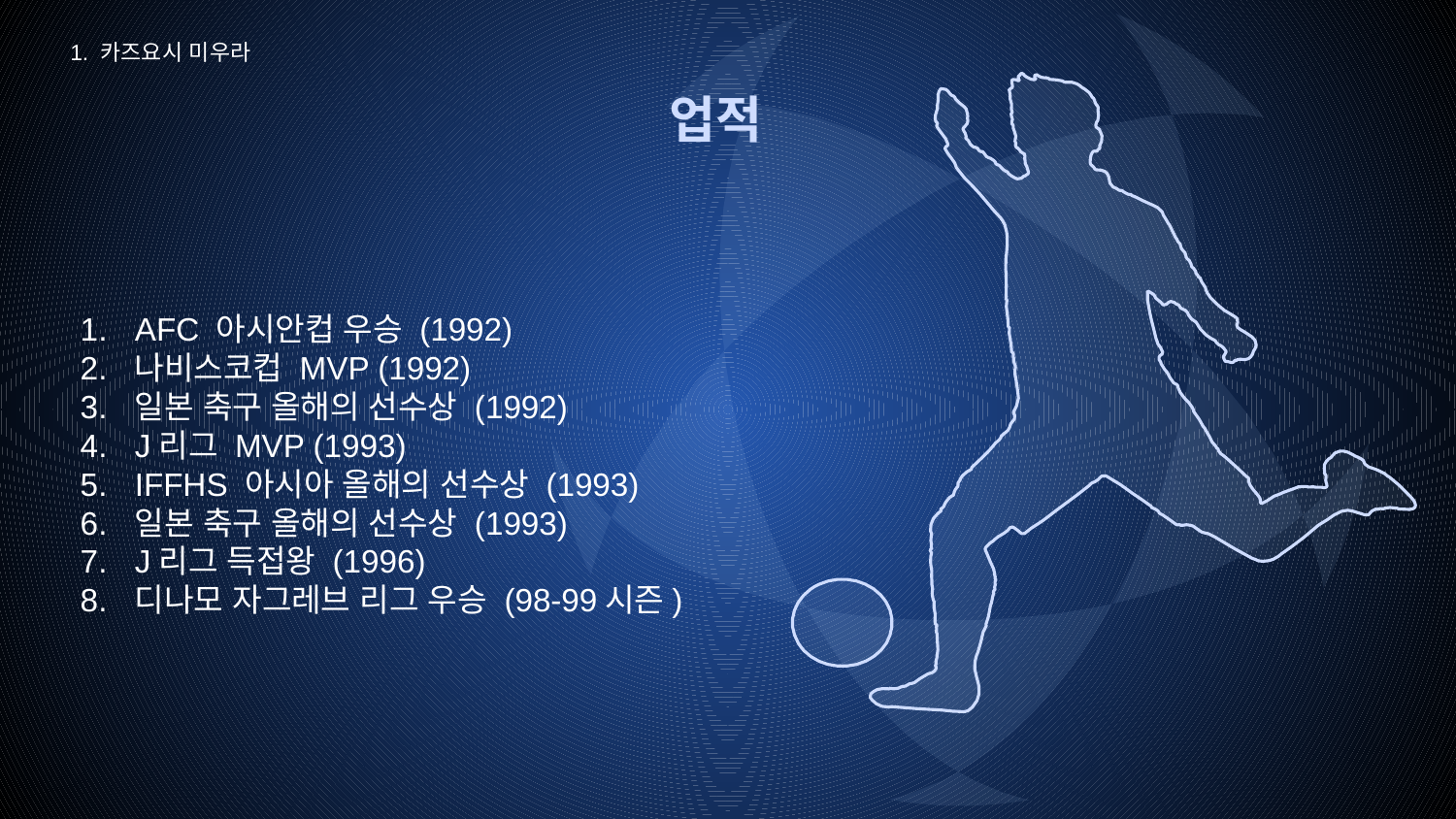

1. 카즈요시 미우라
# 업적

AFC 아시안컵 우승 (1992)
나비스코컵 MVP (1992)
일본 축구 올해의 선수상 (1992)
J리그 MVP (1993)
IFFHS 아시아 올해의 선수상 (1993)
일본 축구 올해의 선수상 (1993)
J리그 득접왕 (1996)
디나모 자그레브 리그 우승 (98-99시즌)